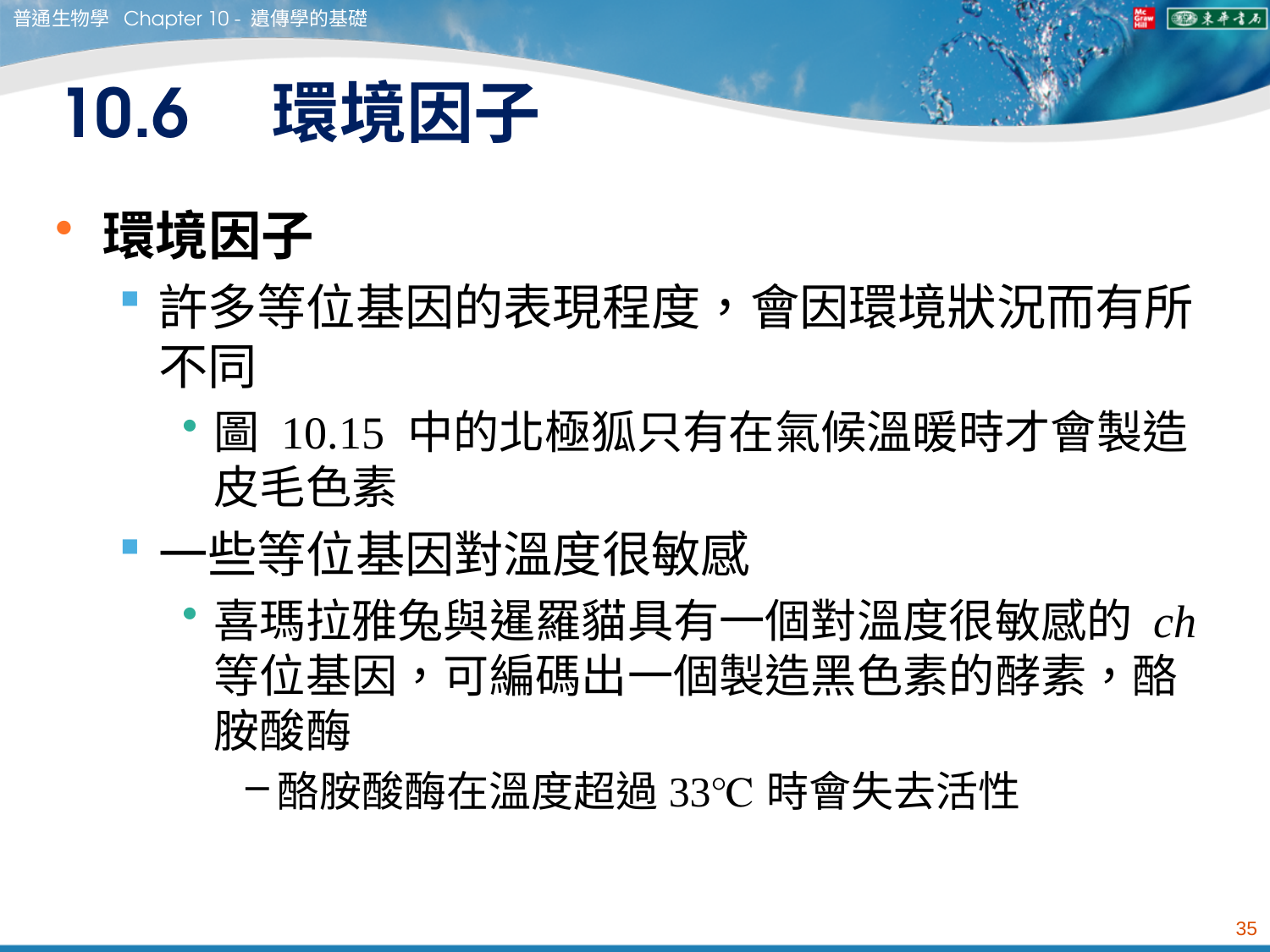

普通生物學  Chapter 10 - 遺傳學的基礎
# 10.6　環境因子
環境因子
許多等位基因的表現程度，會因環境狀況而有所不同
圖 10.15 中的北極狐只有在氣候溫暖時才會製造皮毛色素
一些等位基因對溫度很敏感
喜瑪拉雅兔與暹羅貓具有一個對溫度很敏感的 ch 等位基因，可編碼出一個製造黑色素的酵素，酪胺酸酶
酪胺酸酶在溫度超過33℃時會失去活性
35